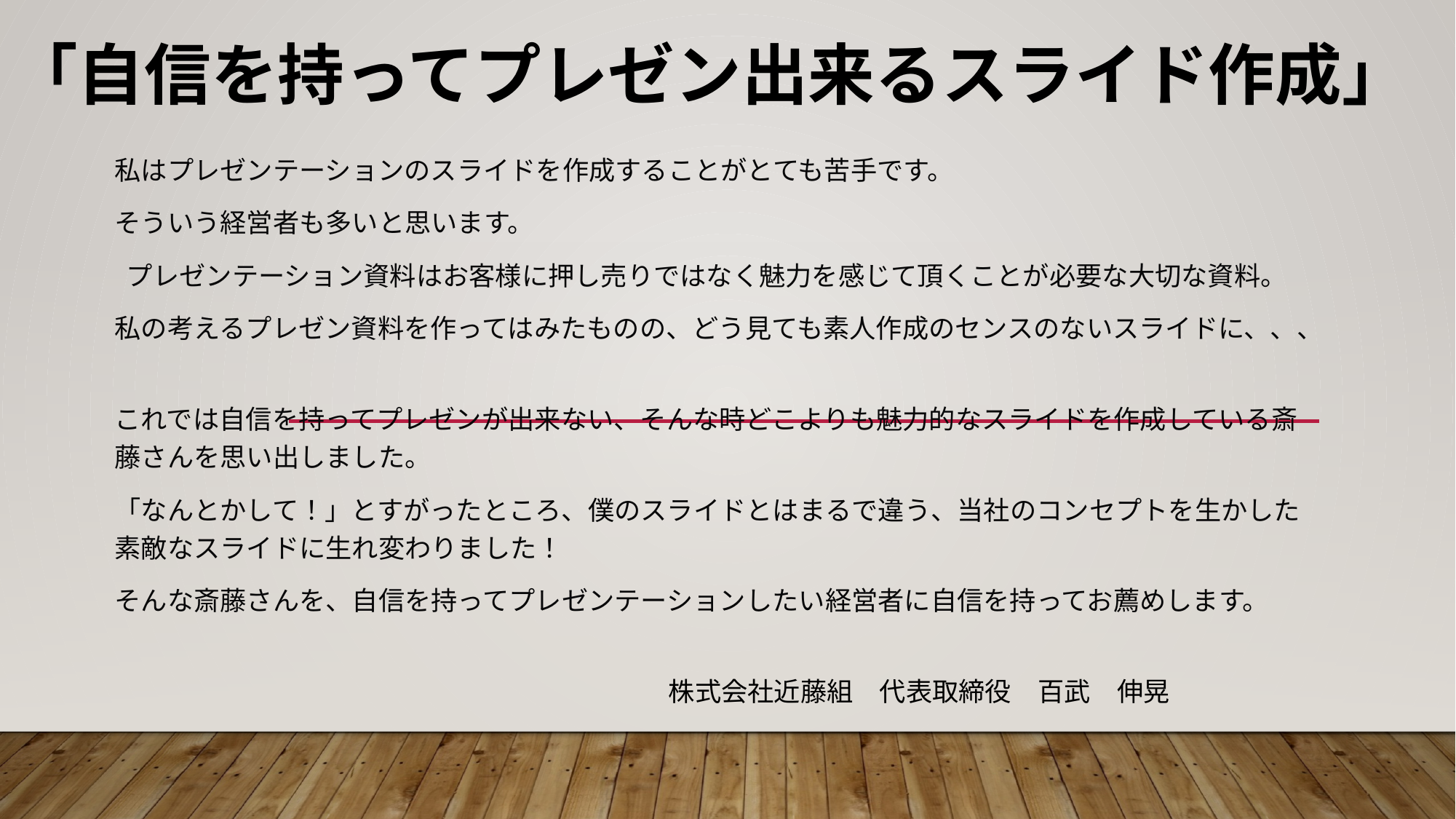

# 「自信を持ってプレゼン出来るスライド作成」
私はプレゼンテーションのスライドを作成することがとても苦手です。
そういう経営者も多いと思います。
 プレゼンテーション資料はお客様に押し売りではなく魅力を感じて頂くことが必要な大切な資料。
私の考えるプレゼン資料を作ってはみたものの、どう見ても素人作成のセンスのないスライドに、、、
これでは自信を持ってプレゼンが出来ない、そんな時どこよりも魅力的なスライドを作成している斎藤さんを思い出しました。
「なんとかして！」とすがったところ、僕のスライドとはまるで違う、当社のコンセプトを生かした素敵なスライドに生れ変わりました！
そんな斎藤さんを、自信を持ってプレゼンテーションしたい経営者に自信を持ってお薦めします。
　　　　　　　　　　　　　　　　　　　　　株式会社近藤組　代表取締役　百武　伸晃